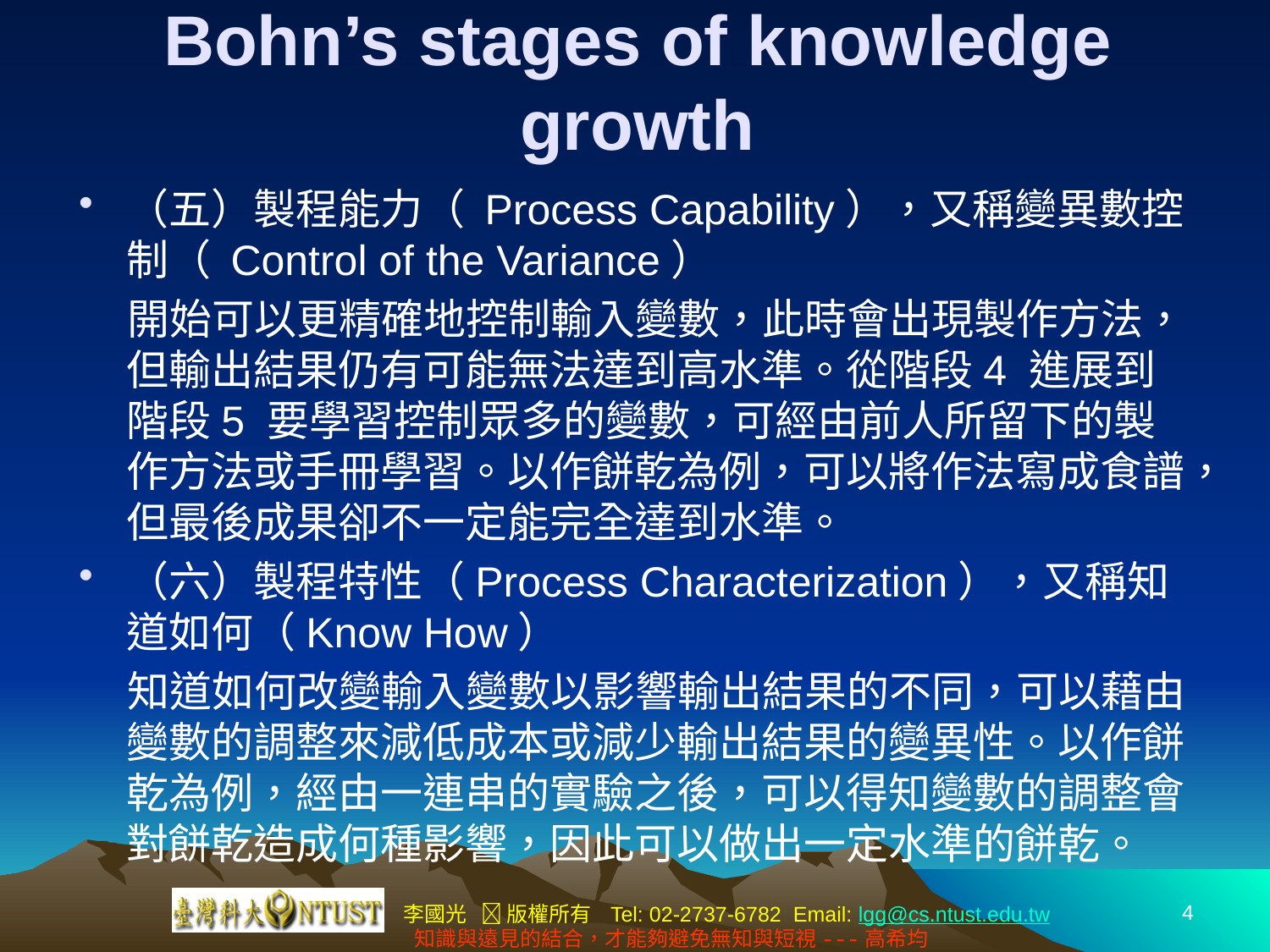

# Bohn’s stages of knowledge growth
（五）製程能力（ Process Capability），又稱變異數控制（ Control of the Variance）
    開始可以更精確地控制輸入變數，此時會出現製作方法，但輸出結果仍有可能無法達到高水準。從階段4 進展到階段5 要學習控制眾多的變數，可經由前人所留下的製作方法或手冊學習。以作餅乾為例，可以將作法寫成食譜，但最後成果卻不一定能完全達到水準。
（六）製程特性（Process Characterization），又稱知道如何（Know How）
    知道如何改變輸入變數以影響輸出結果的不同，可以藉由變數的調整來減低成本或減少輸出結果的變異性。以作餅乾為例，經由一連串的實驗之後，可以得知變數的調整會對餅乾造成何種影響，因此可以做出一定水準的餅乾。

    4